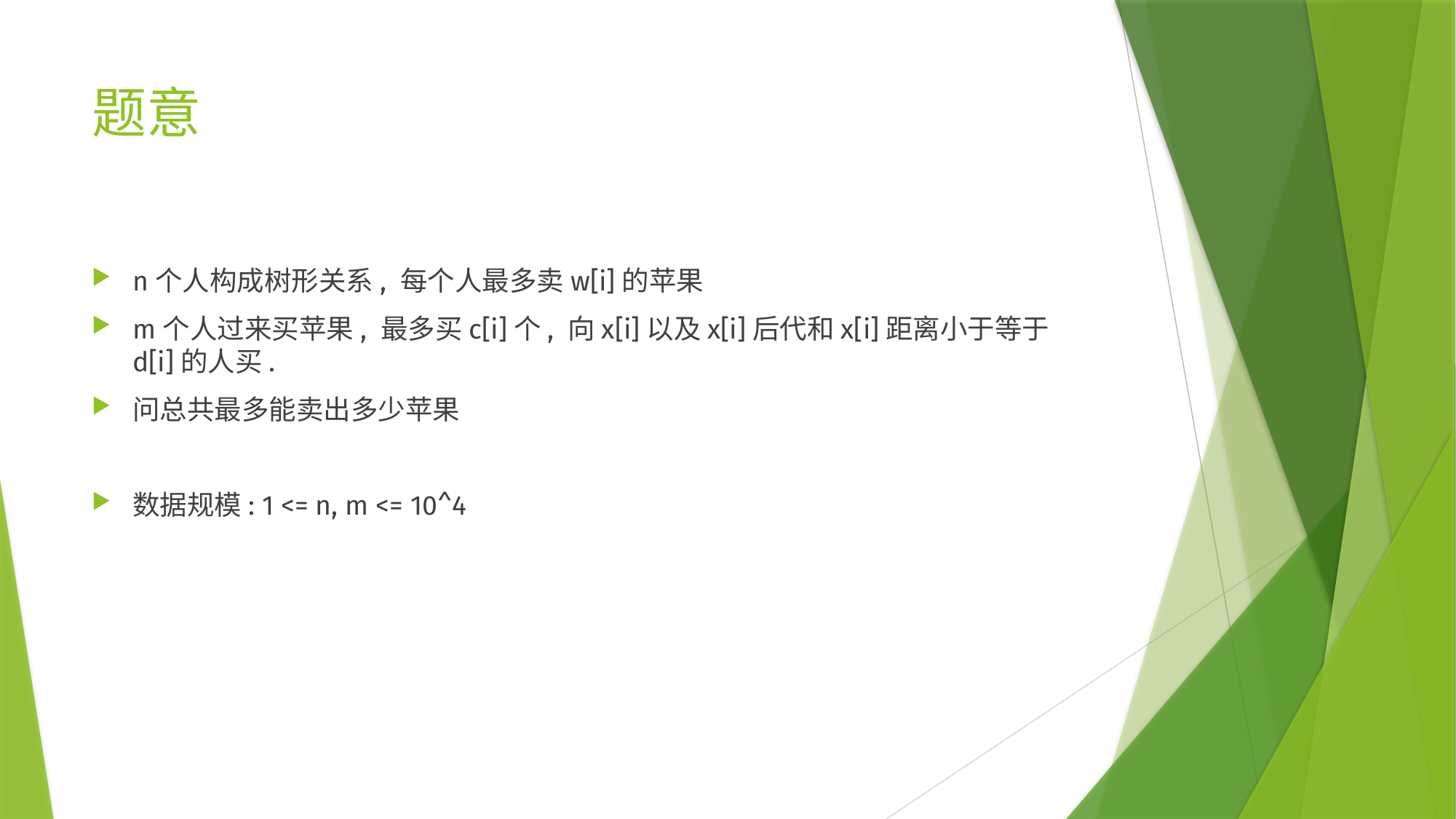

# 题意
n个人构成树形关系, 每个人最多卖w[i]的苹果
m个人过来买苹果, 最多买c[i]个, 向x[i]以及x[i]后代和x[i]距离小于等于d[i]的人买.
问总共最多能卖出多少苹果

数据规模: 1 <= n, m <= 10^4